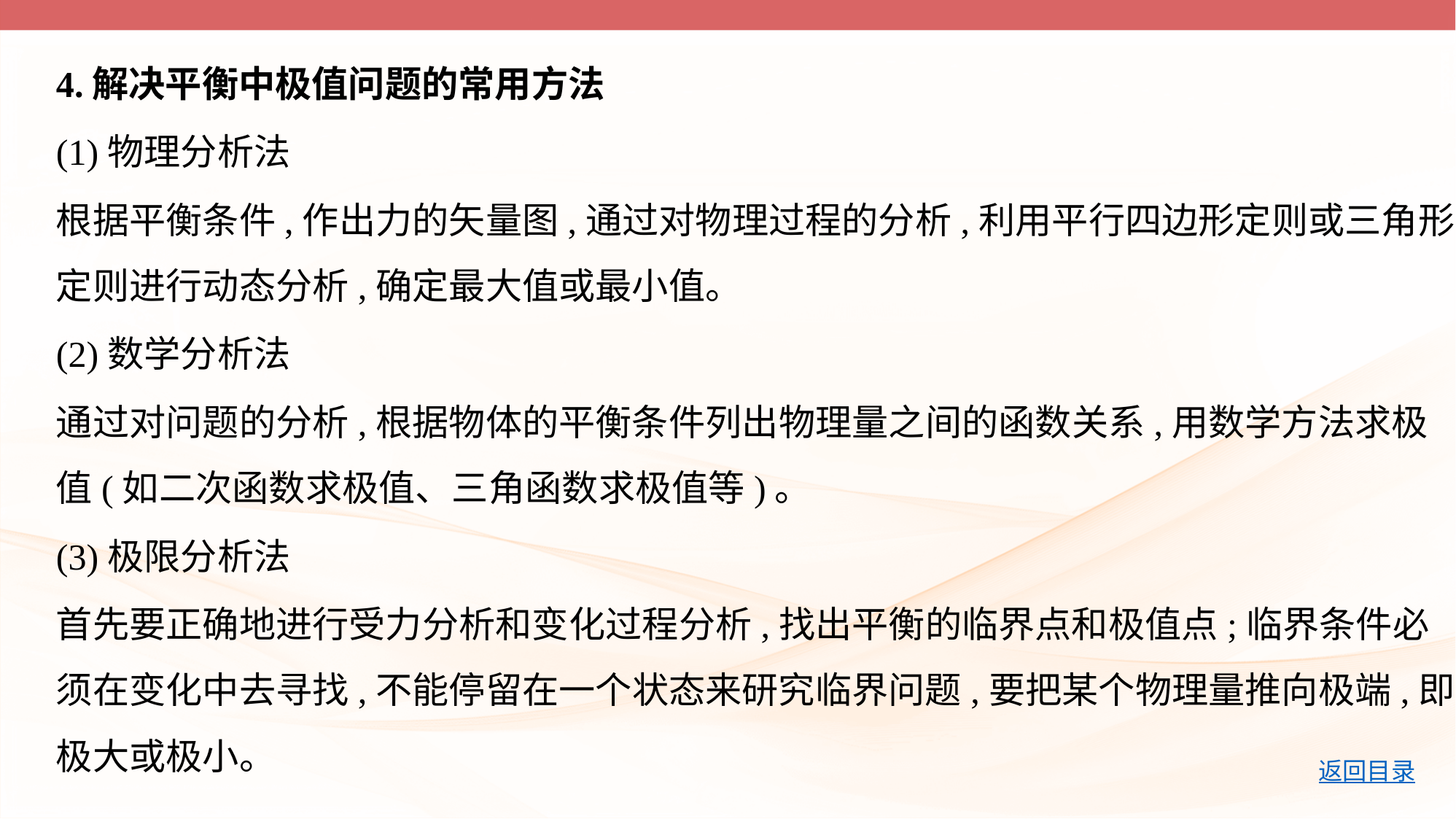

4.解决平衡中极值问题的常用方法
(1)物理分析法
根据平衡条件,作出力的矢量图,通过对物理过程的分析,利用平行四边形定则或三角形
定则进行动态分析,确定最大值或最小值。
(2)数学分析法
通过对问题的分析,根据物体的平衡条件列出物理量之间的函数关系,用数学方法求极
值(如二次函数求极值、三角函数求极值等)。
(3)极限分析法
首先要正确地进行受力分析和变化过程分析,找出平衡的临界点和极值点;临界条件必
须在变化中去寻找,不能停留在一个状态来研究临界问题,要把某个物理量推向极端,即
极大或极小。